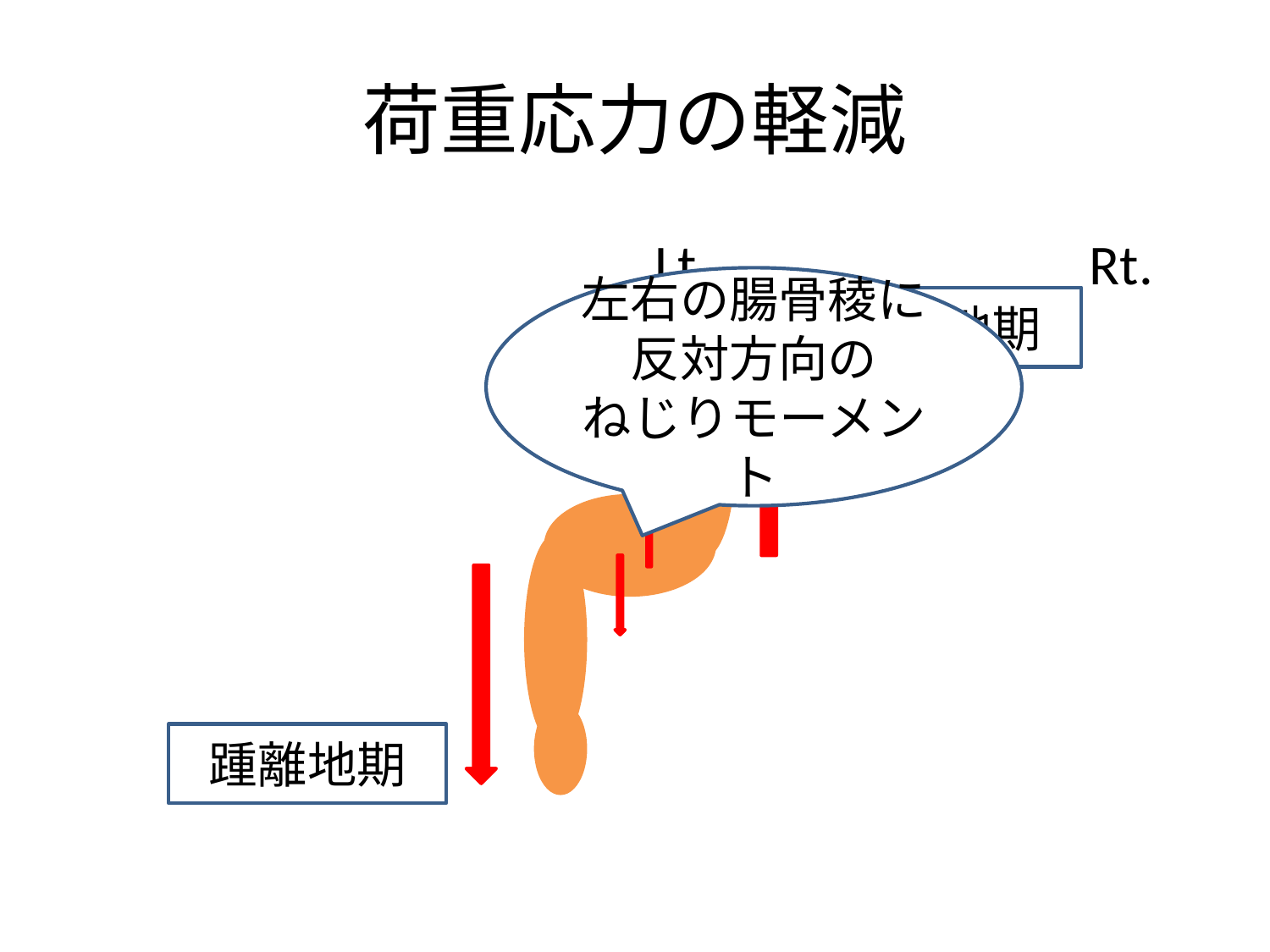

# 荷重応力の軽減
　　　　　　　　　　Lt.　　　　　 　Rt.
左右の腸骨稜に反対方向の
ねじりモーメント
踵接地期

踵離地期